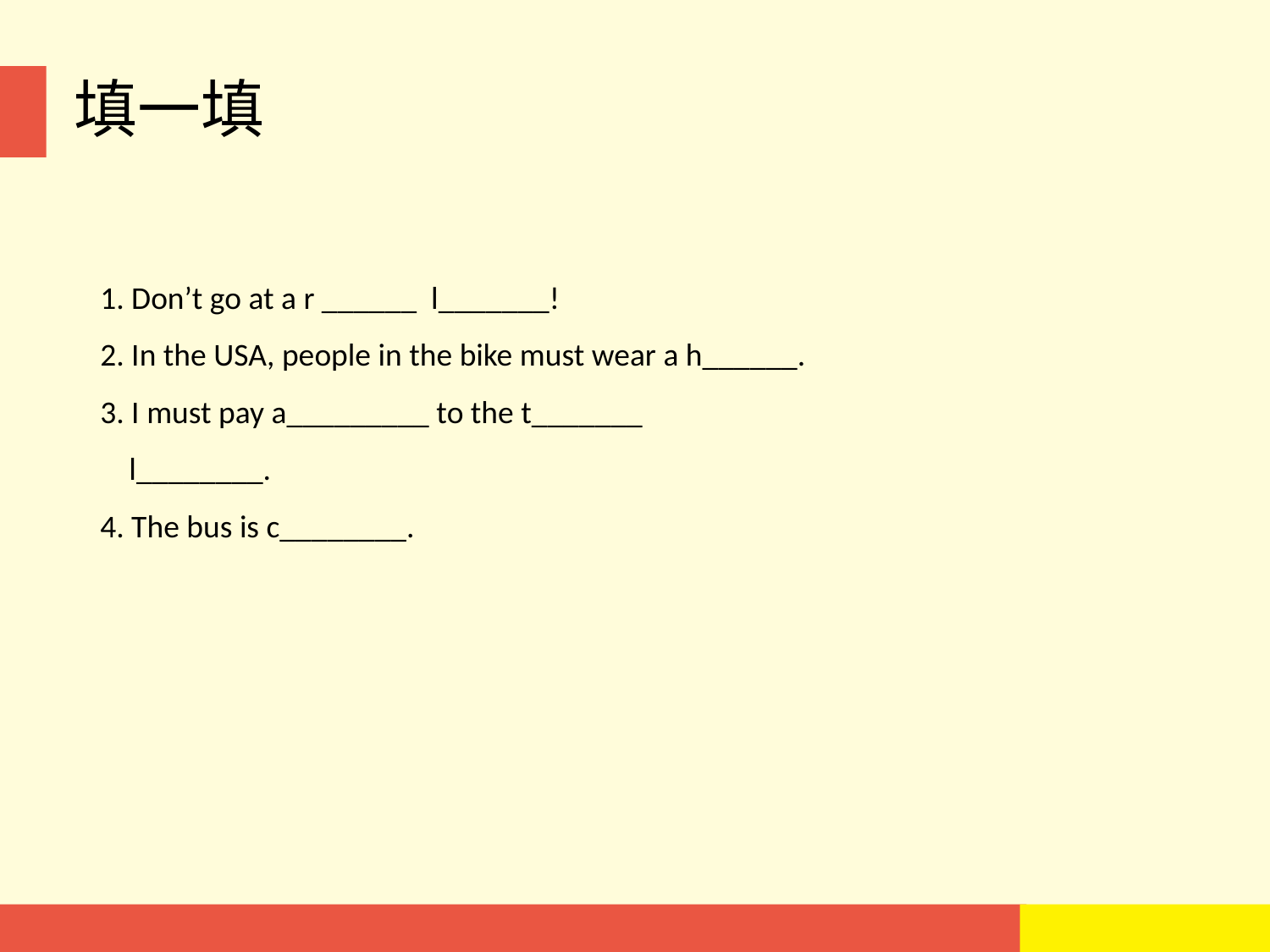

填一填
1. Don’t go at a r ______  l_______!
2. In the USA, people in the bike must wear a h______.
3. I must pay a_________ to the t_______
    l________.
4. The bus is c________.